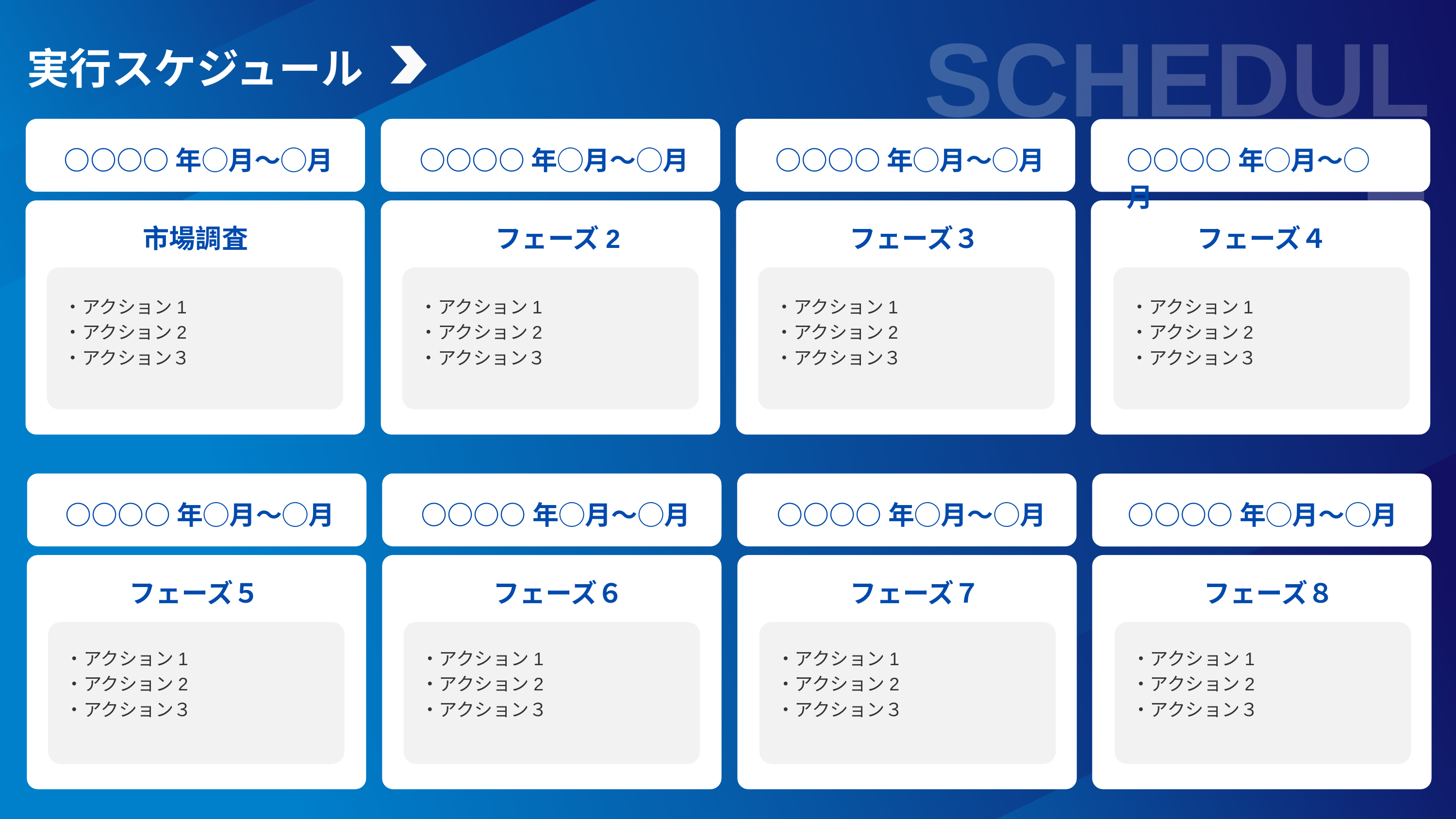

SCHEDULE
実行スケジュール

○○○○年◯月〜◯月
○○○○年◯月〜◯月
○○○○年◯月〜◯月
○○○○年◯月〜◯月

市場調査
フェーズ2
フェーズ３
フェーズ４

・アクション1
・アクション2
・アクション３
・アクション1
・アクション2
・アクション３
・アクション1
・アクション2
・アクション３
・アクション1
・アクション2
・アクション３

○○○○年◯月〜◯月
○○○○年◯月〜◯月
○○○○年◯月〜◯月
○○○○年◯月〜◯月

フェーズ５
フェーズ６
フェーズ７
フェーズ８

・アクション1
・アクション2
・アクション３
・アクション1
・アクション2
・アクション３
・アクション1
・アクション2
・アクション３
・アクション1
・アクション2
・アクション３